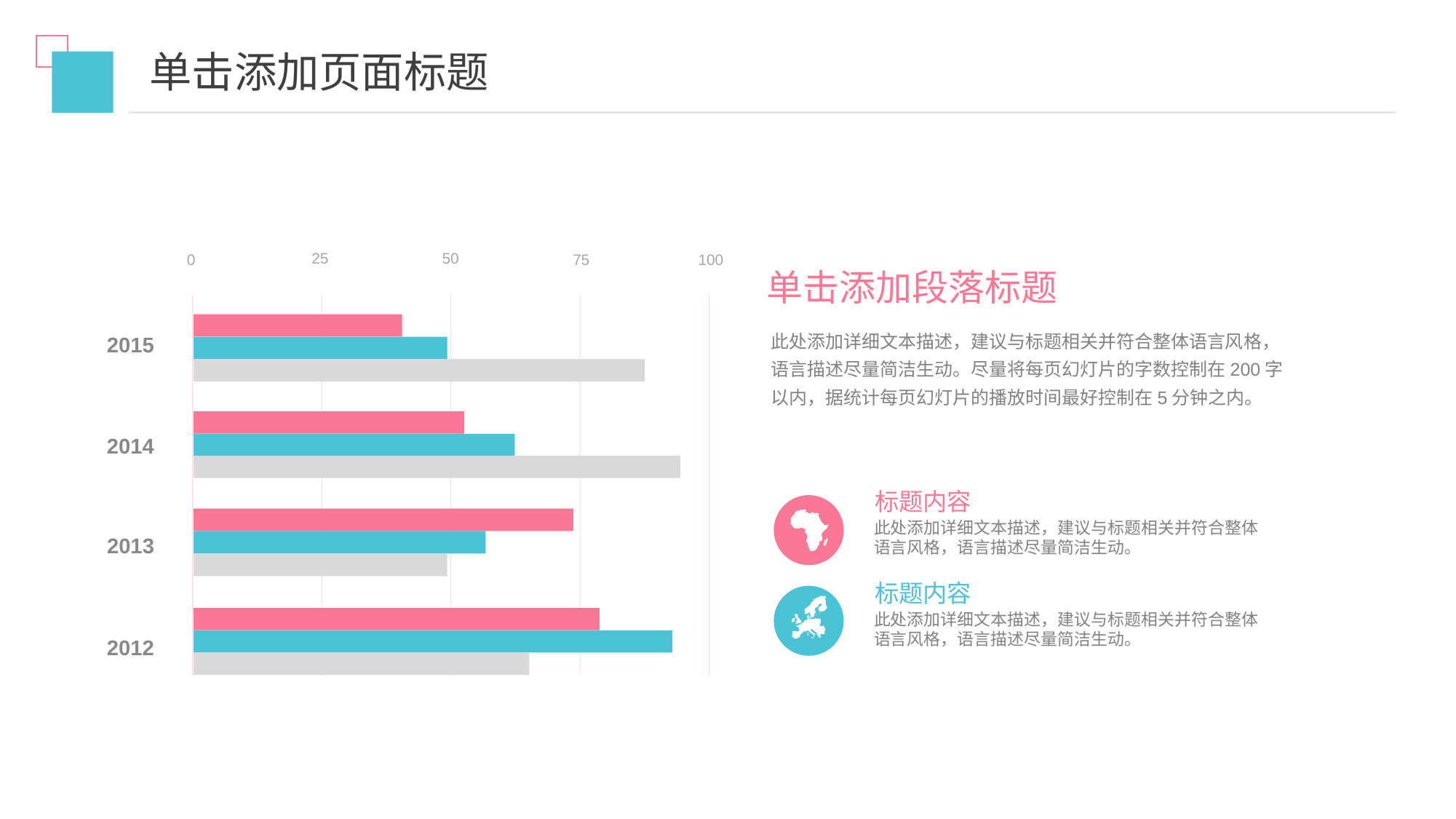

单击添加页面标题
25
50
75
100
0
2015
2014
2013
2012

单击添加段落标题

此处添加详细文本描述，建议与标题相关并符合整体语言风格，语言描述尽量简洁生动。尽量将每页幻灯片的字数控制在200字以内，据统计每页幻灯片的播放时间最好控制在5分钟之内。

标题内容
此处添加详细文本描述，建议与标题相关并符合整体语言风格，语言描述尽量简洁生动。

标题内容
此处添加详细文本描述，建议与标题相关并符合整体语言风格，语言描述尽量简洁生动。